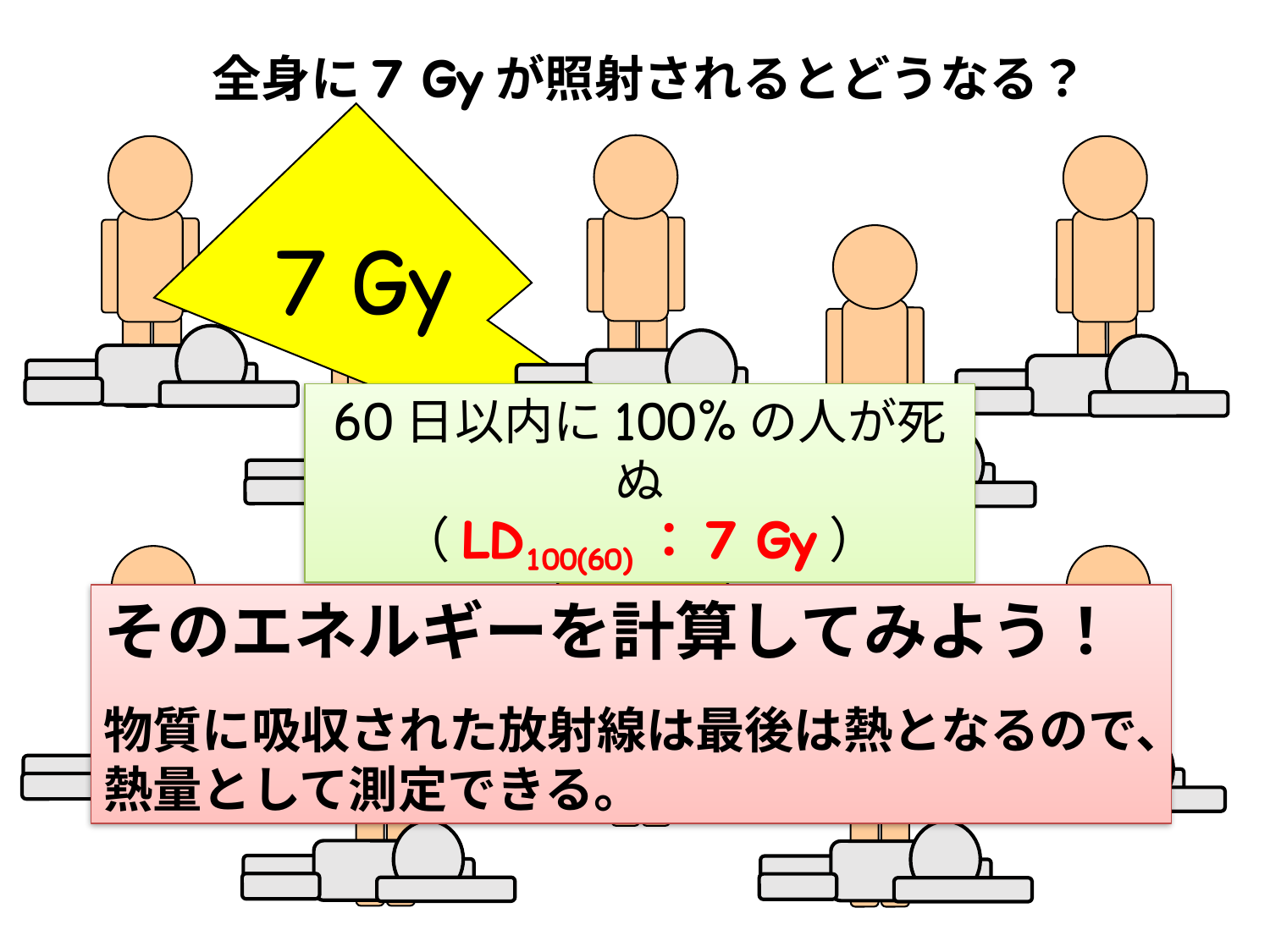

全身に7 Gyが照射されるとどうなる？

7 Gy

60日以内に100%の人が死ぬ
（LD100(60)：7 Gy）

そのエネルギーを計算してみよう！
物質に吸収された放射線は最後は熱となるので、熱量として測定できる。